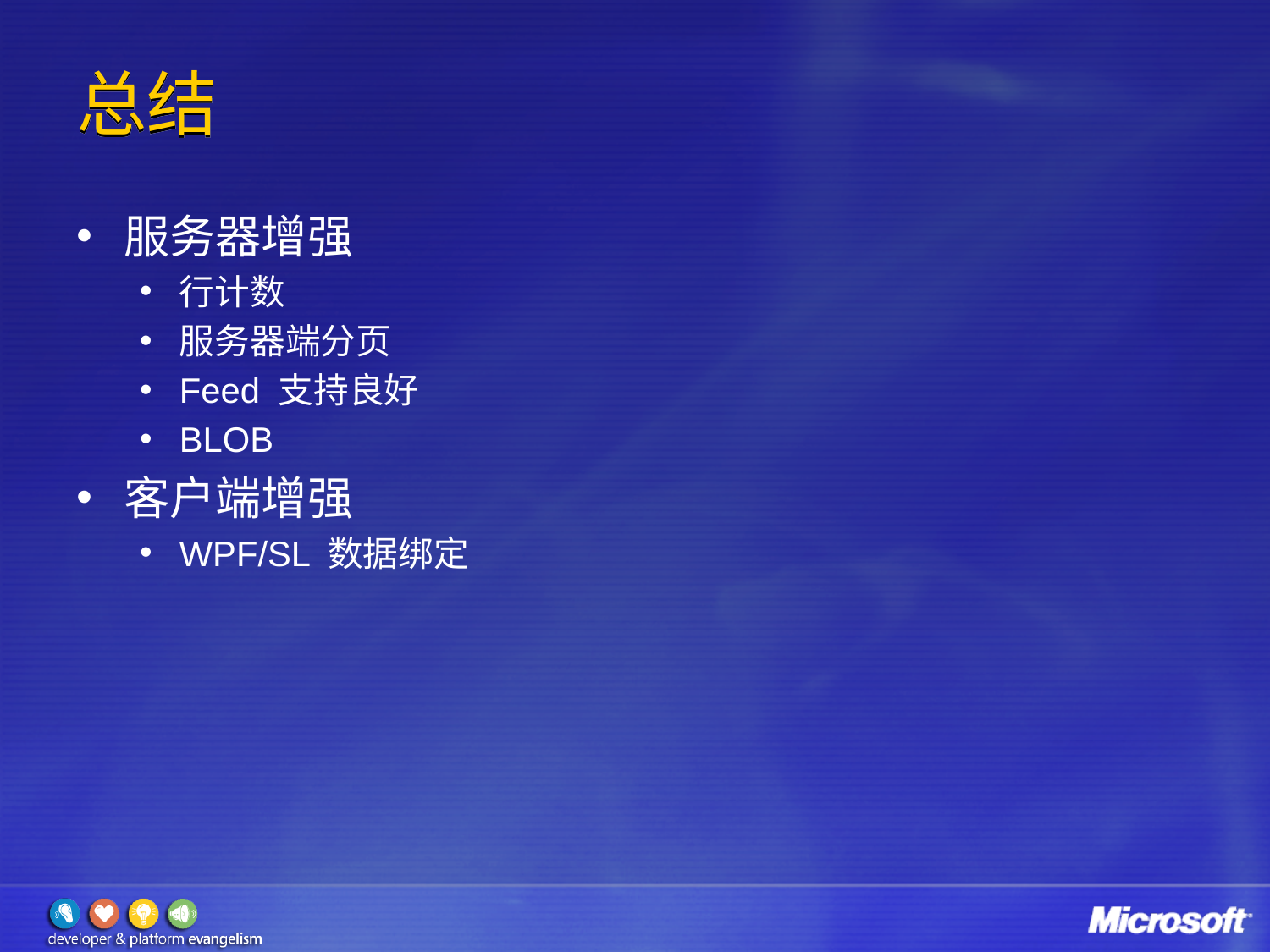

# 总结
服务器增强
行计数
服务器端分页
Feed 支持良好
BLOB
客户端增强
WPF/SL 数据绑定